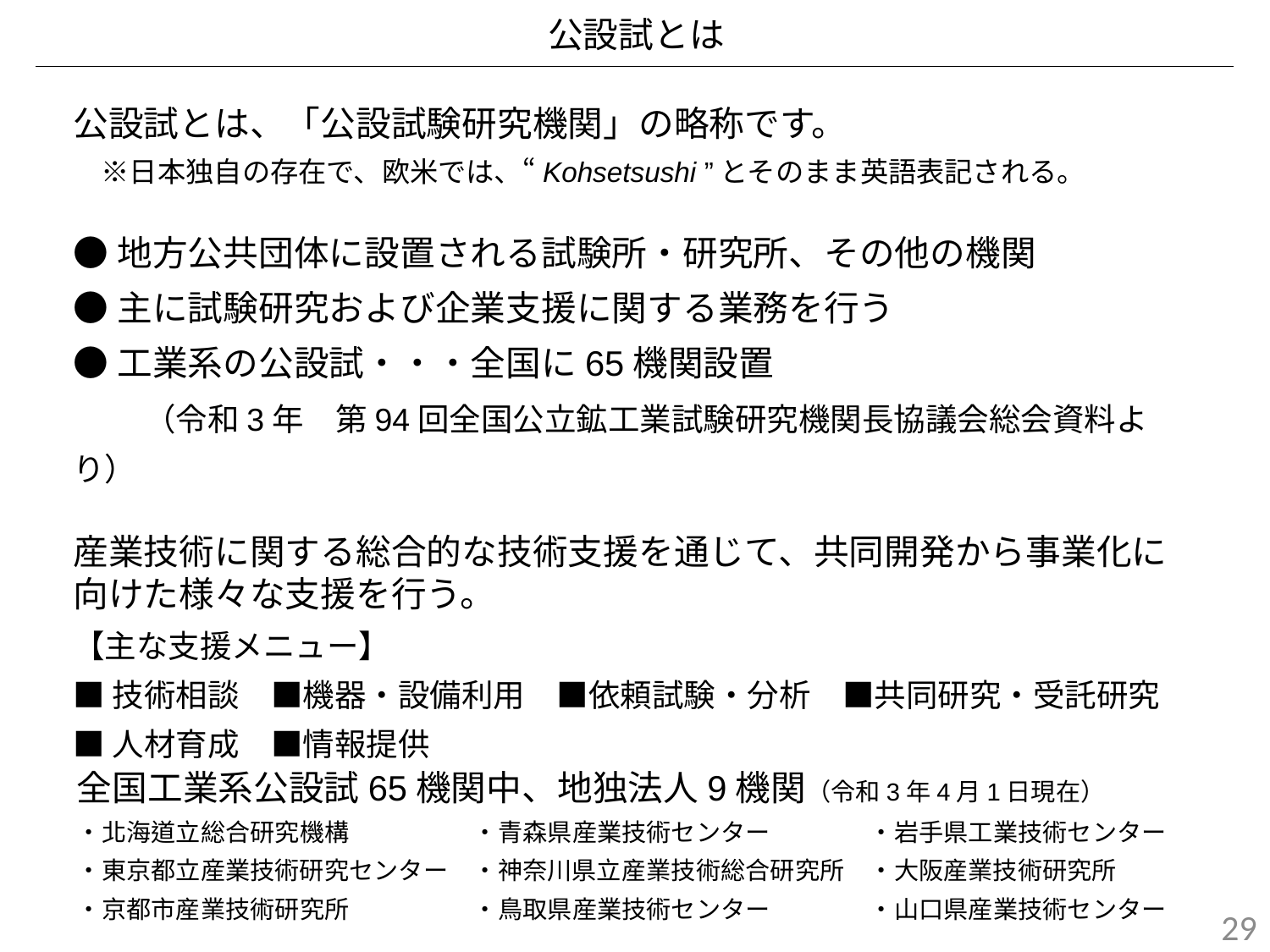

公設試とは
公設試とは、「公設試験研究機関」の略称です。
　※日本独自の存在で、欧米では、“Kohsetsushi ”とそのまま英語表記される。

●地方公共団体に設置される試験所・研究所、その他の機関
●主に試験研究および企業支援に関する業務を行う
●工業系の公設試・・・全国に65機関設置
　　（令和3年　第94回全国公立鉱工業試験研究機関長協議会総会資料より）

産業技術に関する総合的な技術支援を通じて、共同開発から事業化に向けた様々な支援を行う。
【主な支援メニュー】
■技術相談　■機器・設備利用　■依頼試験・分析　■共同研究・受託研究
■人材育成　■情報提供
全国工業系公設試65機関中、地独法人9機関（令和3年4月1日現在）
・北海道立総合研究機構　　　　　・青森県産業技術センター　　　　・岩手県工業技術センター
・東京都立産業技術研究センター　・神奈川県立産業技術総合研究所　・大阪産業技術研究所
・京都市産業技術研究所　　　　　・鳥取県産業技術センター　　　　・山口県産業技術センター
29